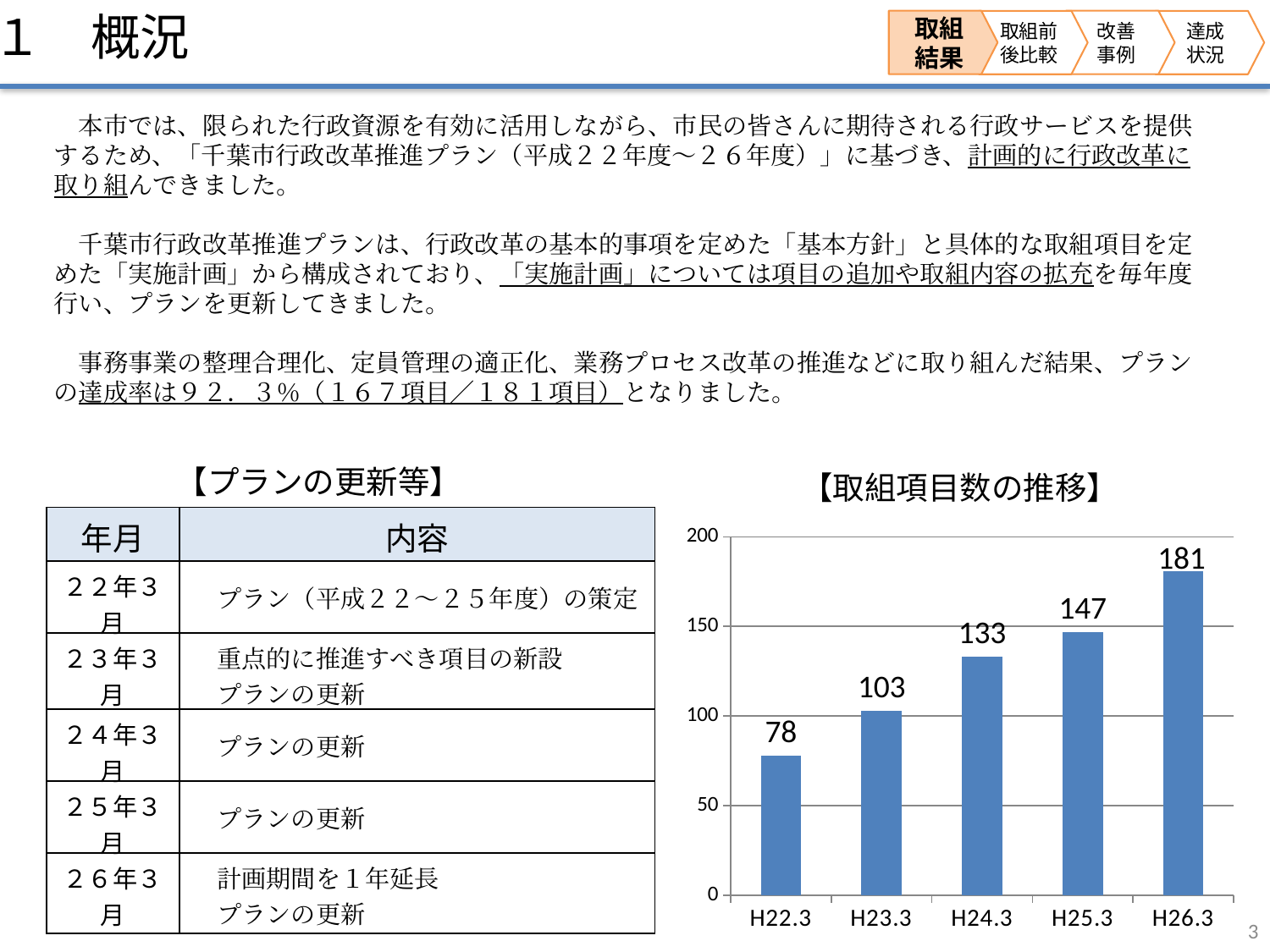

１　概況
取組
結果
改善
事例
取組前後比較
達成
状況
　本市では、限られた行政資源を有効に活用しながら、市民の皆さんに期待される行政サービスを提供するため、「千葉市行政改革推進プラン（平成２２年度～２６年度）」に基づき、計画的に行政改革に取り組んできました。

　千葉市行政改革推進プランは、行政改革の基本的事項を定めた「基本方針」と具体的な取組項目を定めた「実施計画」から構成されており、「実施計画」については項目の追加や取組内容の拡充を毎年度行い、プランを更新してきました。

　事務事業の整理合理化、定員管理の適正化、業務プロセス改革の推進などに取り組んだ結果、プランの達成率は９２．３％（１６７項目／１８１項目）となりました。

### Chart: 【取組項目数の推移】

| Category | 取組項目総数 |
|---|---|
| H22.3 | 78.0 |
| H23.3 | 103.0 |
| H24.3 | 133.0 |
| H25.3 | 147.0 |
| H26.3 | 181.0 |
【プランの更新等】
| 年月 | 内容 |
| --- | --- |
| ２２年３月 | プラン（平成２２～２５年度）の策定 |
| ２３年３月 | 重点的に推進すべき項目の新設 　プランの更新 |
| ２４年３月 | プランの更新 |
| ２５年３月 | プランの更新 |
| ２６年３月 | 計画期間を１年延長 　プランの更新 |
3